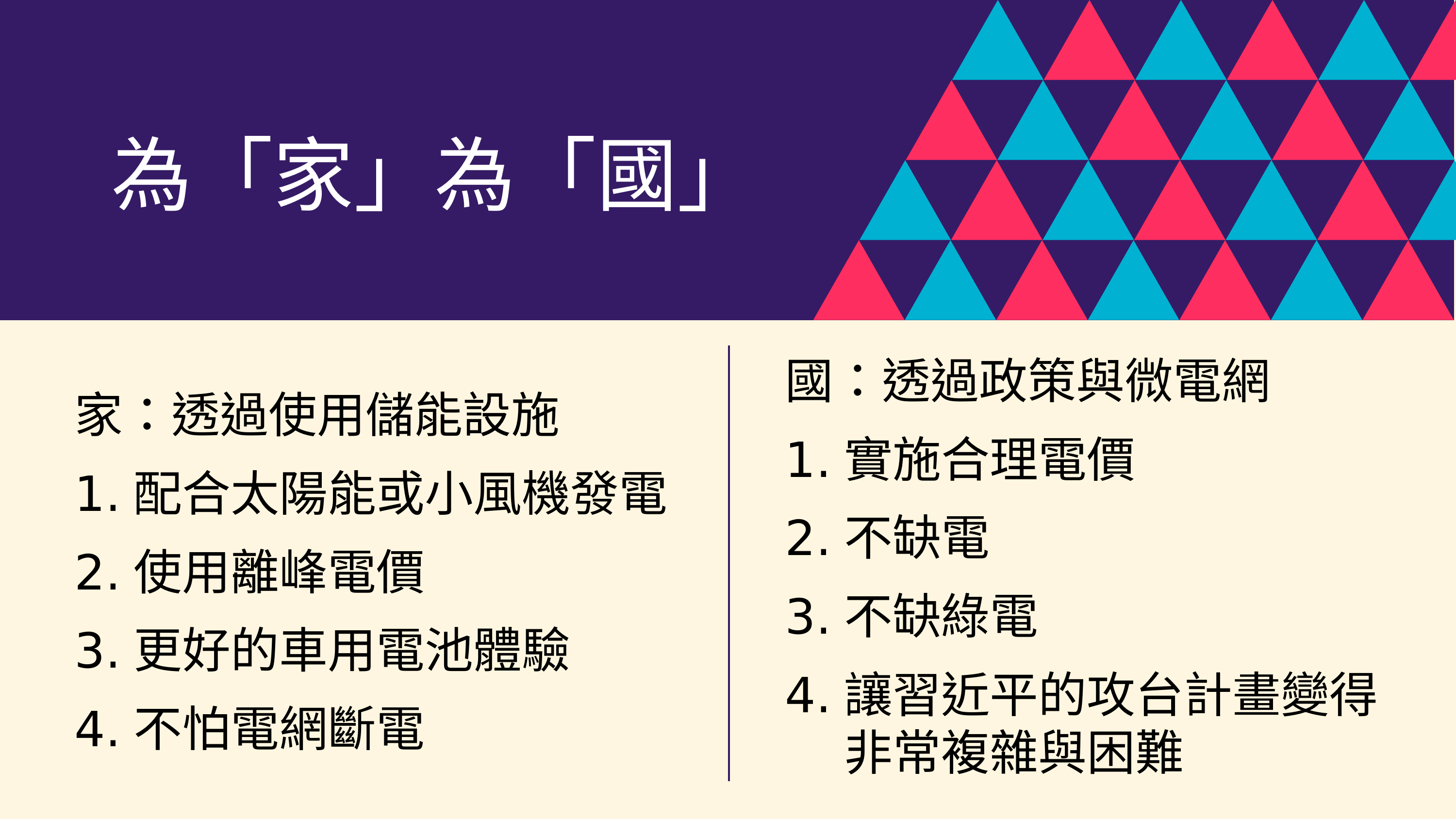

為「家」為「國」
國：透過政策與微電網
實施合理電價
不缺電
不缺綠電
讓習近平的攻台計畫變得非常複雜與困難
家：透過使用儲能設施
配合太陽能或小風機發電
使用離峰電價
更好的車用電池體驗
不怕電網斷電